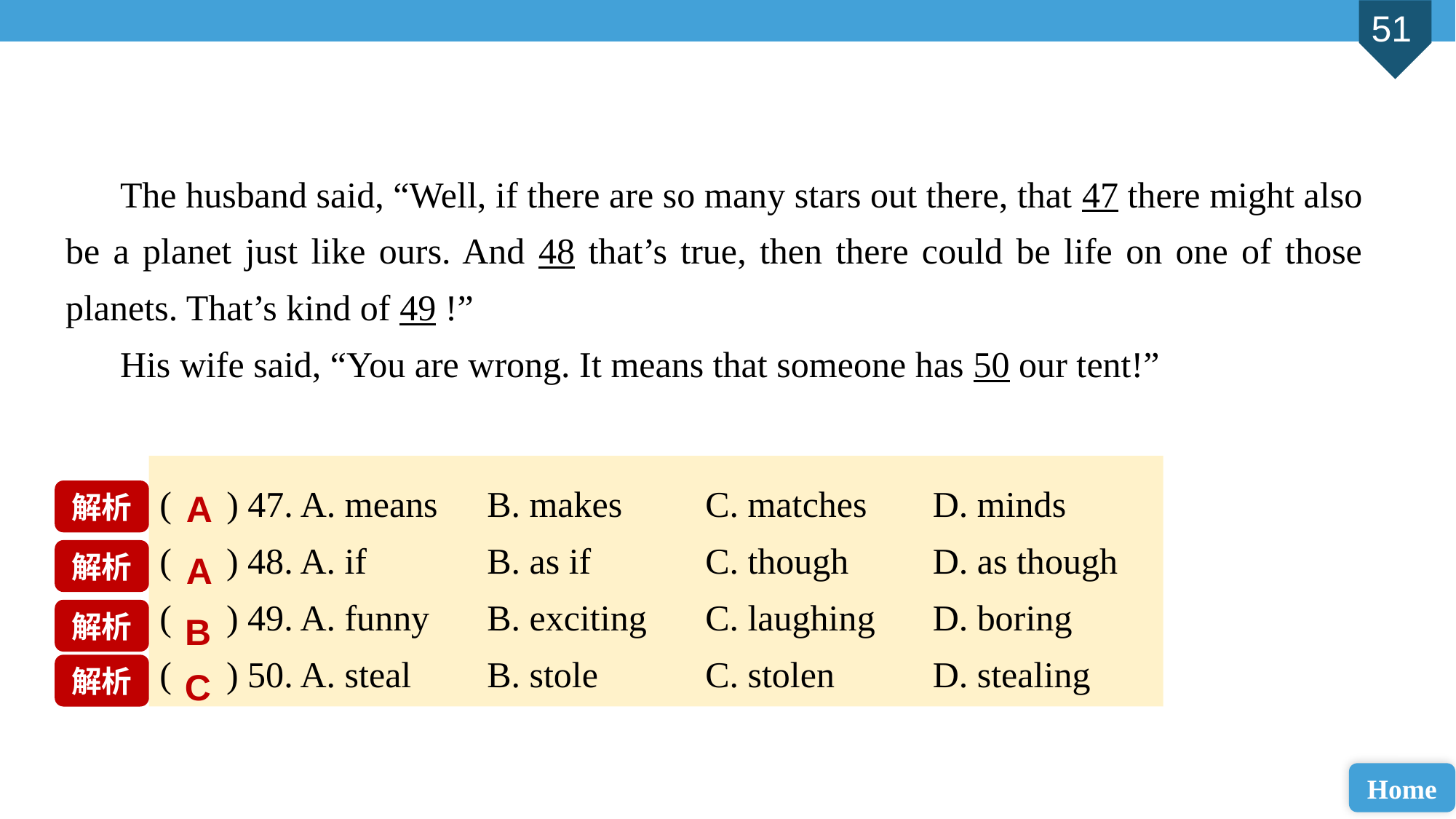

The husband said, “Well, if there are so many stars out there, that 47 there might also be a planet just like ours. And 48 that’s true, then there could be life on one of those planets. That’s kind of 49 !”
His wife said, “You are wrong. It means that someone has 50 our tent!”
(      ) 47. A. means 	B. makes 	C. matches	 D. minds
(      ) 48. A. if 		B. as if 	C. though 	 D. as though
(      ) 49. A. funny 	B. exciting 	C. laughing 	 D. boring
(      ) 50. A. steal 	B. stole 	C. stolen 	 D. stealing
A
解析
解析
A
解析
B
解析
C